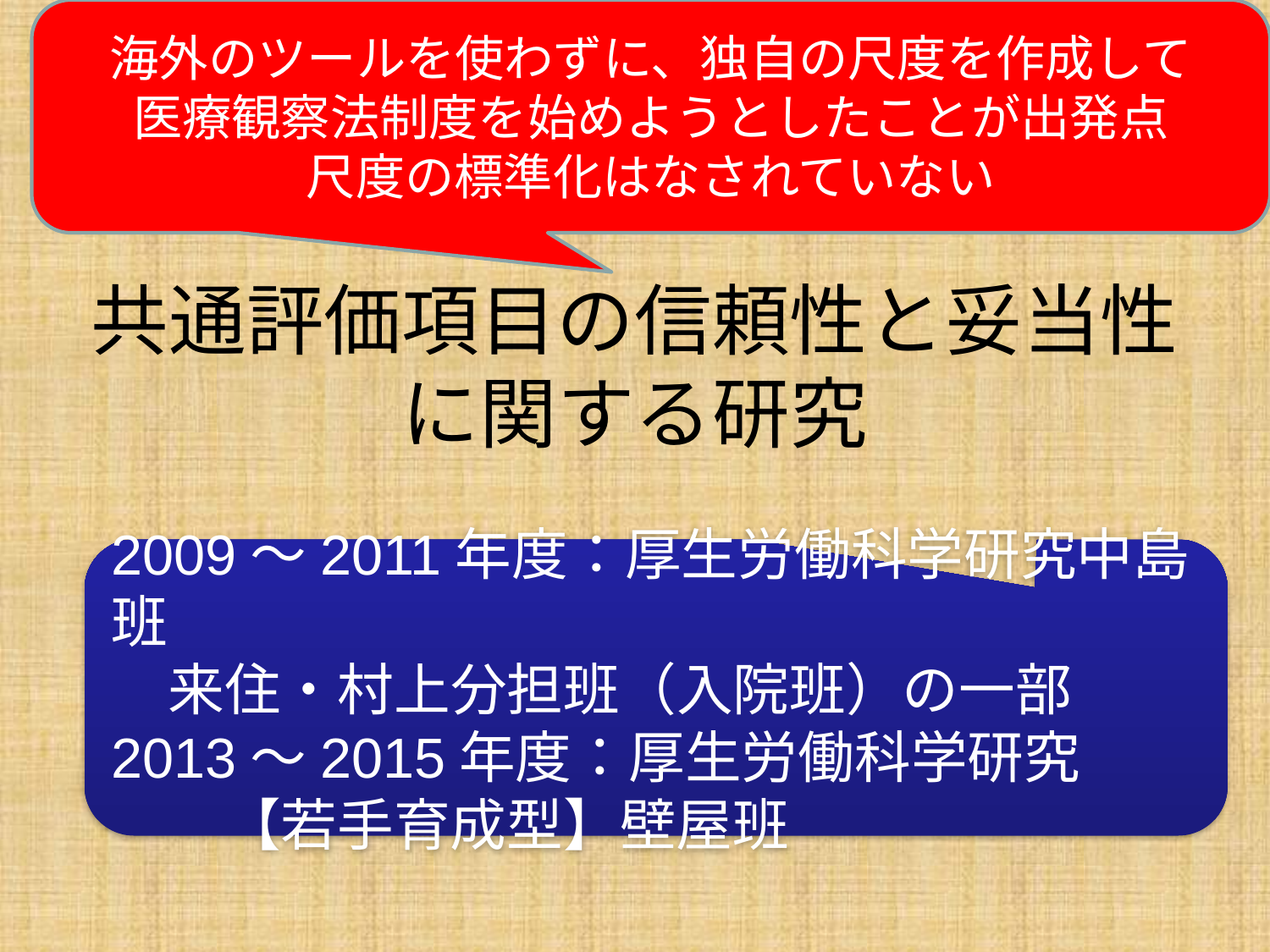

海外のツールを使わずに、独自の尺度を作成して
医療観察法制度を始めようとしたことが出発点
尺度の標準化はなされていない
# 共通評価項目の信頼性と妥当性に関する研究
2009～2011年度：厚生労働科学研究中島班
　来住・村上分担班（入院班）の一部
2013～2015年度：厚生労働科学研究
　　【若手育成型】壁屋班